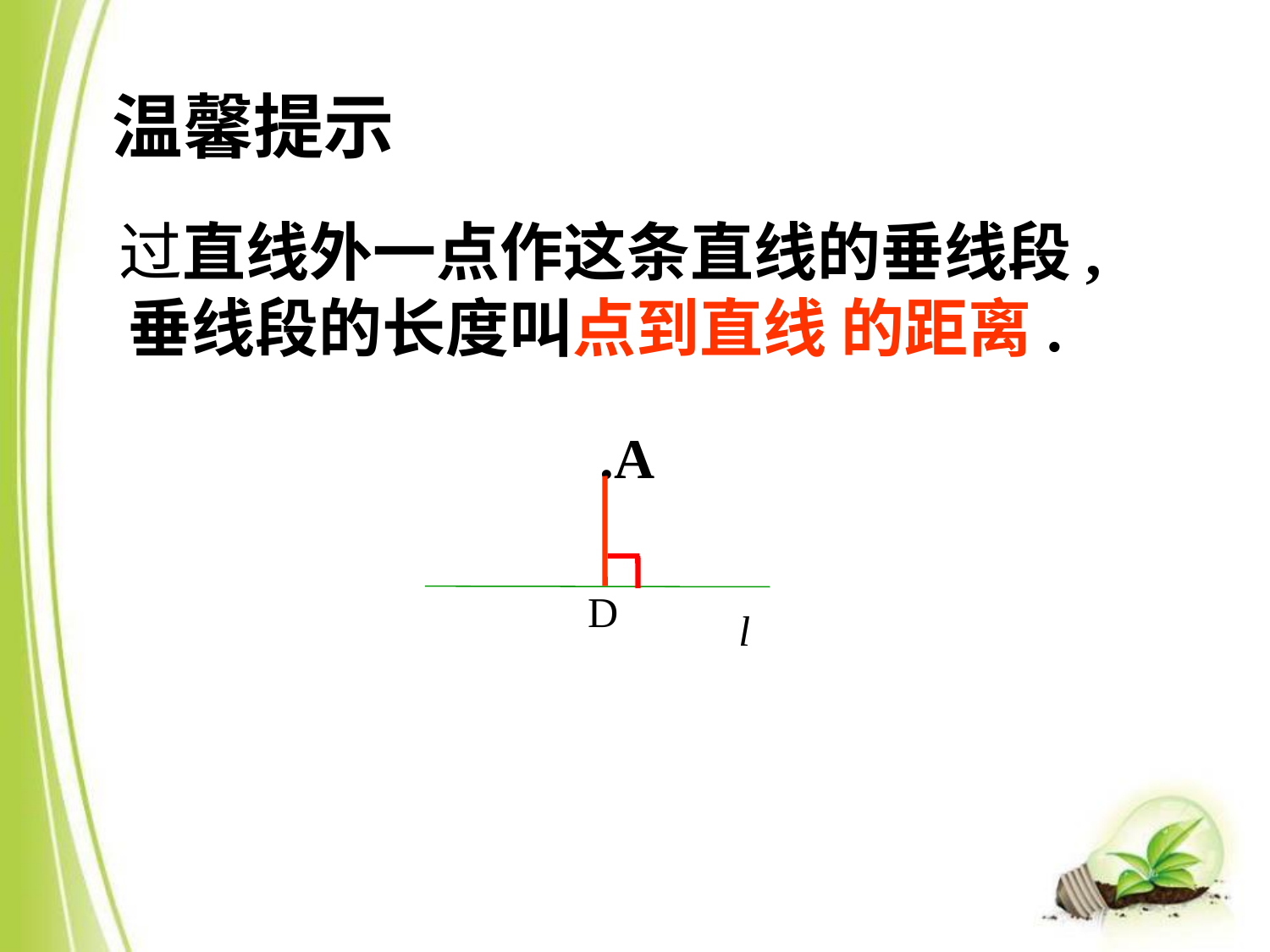

温馨提示
 过直线外一点作这条直线的垂线段,
垂线段的长度叫点到直线 的距离.
   .A

l

D